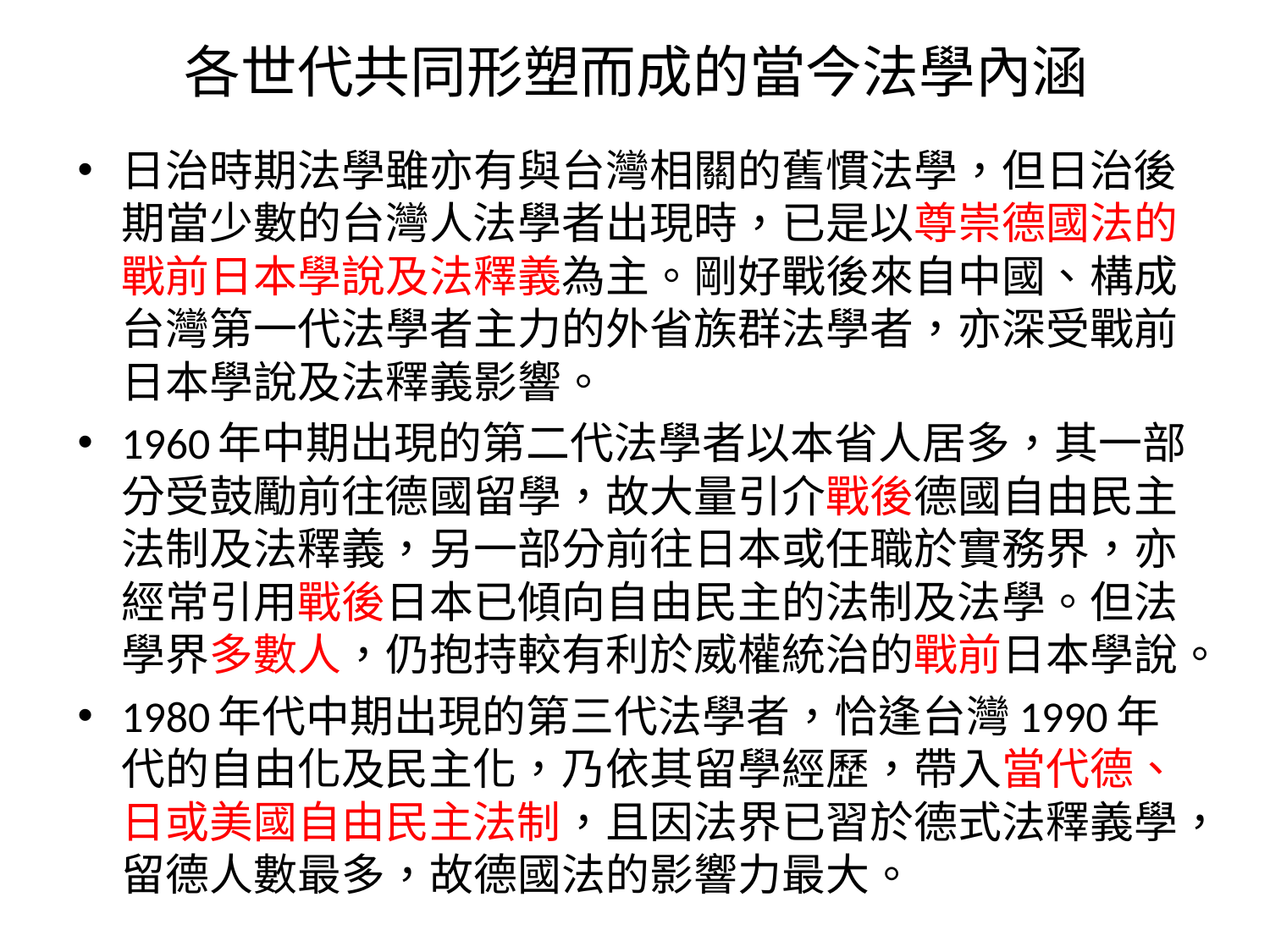

# 各世代共同形塑而成的當今法學內涵
日治時期法學雖亦有與台灣相關的舊慣法學，但日治後期當少數的台灣人法學者出現時，已是以尊崇德國法的戰前日本學說及法釋義為主。剛好戰後來自中國、構成台灣第一代法學者主力的外省族群法學者，亦深受戰前日本學說及法釋義影響。
1960年中期出現的第二代法學者以本省人居多，其一部分受鼓勵前往德國留學，故大量引介戰後德國自由民主法制及法釋義，另一部分前往日本或任職於實務界，亦經常引用戰後日本已傾向自由民主的法制及法學。但法學界多數人，仍抱持較有利於威權統治的戰前日本學說。
1980年代中期出現的第三代法學者，恰逢台灣1990年代的自由化及民主化，乃依其留學經歷，帶入當代德、日或美國自由民主法制，且因法界已習於德式法釋義學，留德人數最多，故德國法的影響力最大。